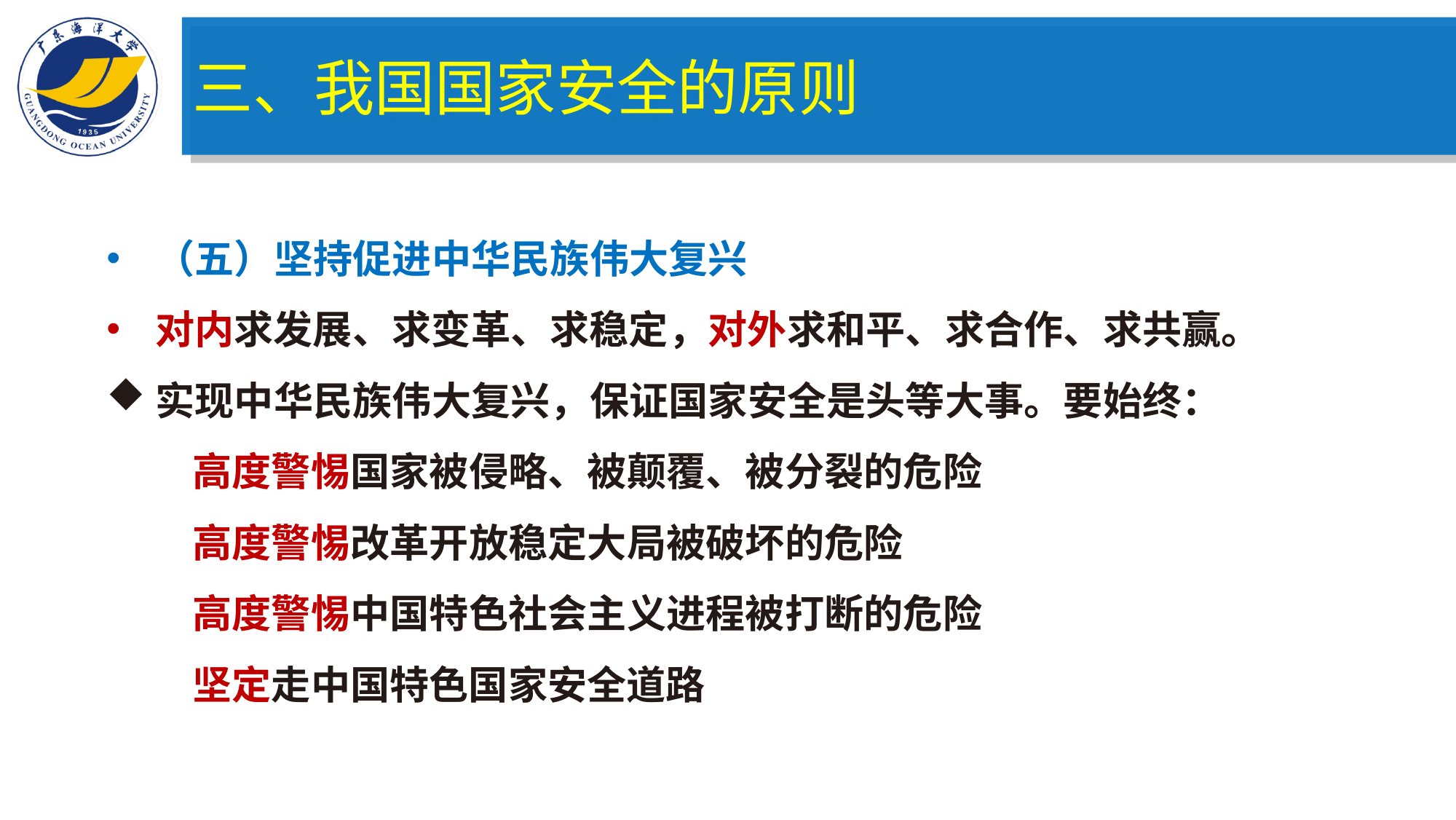

三、我国国家安全的原则
（五）坚持促进中华民族伟大复兴
对内求发展、求变革、求稳定，对外求和平、求合作、求共赢。
实现中华民族伟大复兴，保证国家安全是头等大事。要始终：
高度警惕国家被侵略、被颠覆、被分裂的危险
高度警惕改革开放稳定大局被破坏的危险
高度警惕中国特色社会主义进程被打断的危险
坚定走中国特色国家安全道路